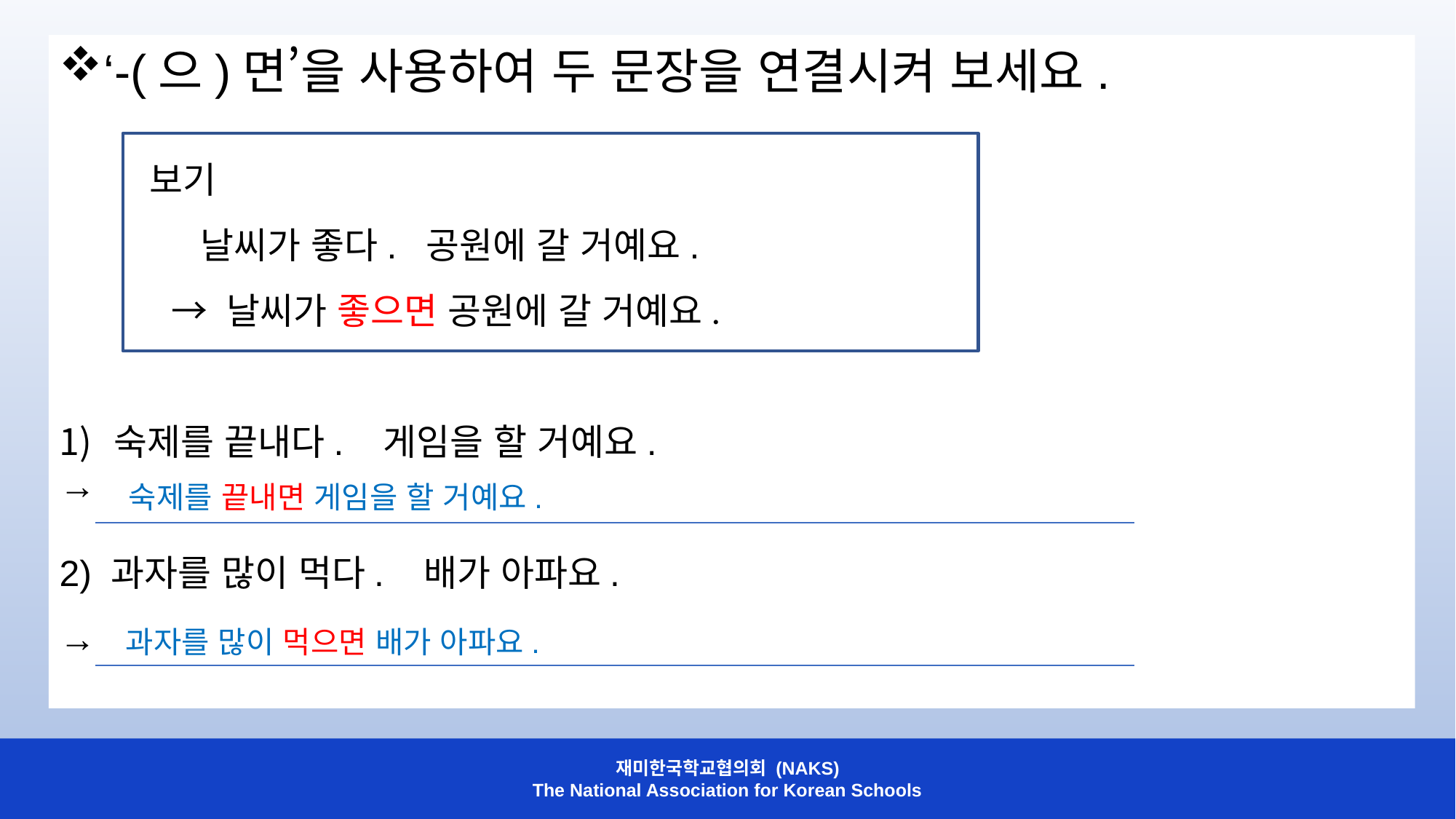

‘-(으)면’을 사용하여 두 문장을 연결시켜 보세요.

        보기
             날씨가 좋다.  공원에 갈 거예요.
           → 날씨가 좋으면 공원에 갈 거예요.

숙제를 끝내다.   게임을 할 거예요.
→

2) 과자를 많이 먹다.   배가 아파요.
→

숙제를 끝내면 게임을 할 거예요.
과자를 많이 먹으면 배가 아파요.
재미한국학교협의회 (NAKS)
The National Association for Korean Schools